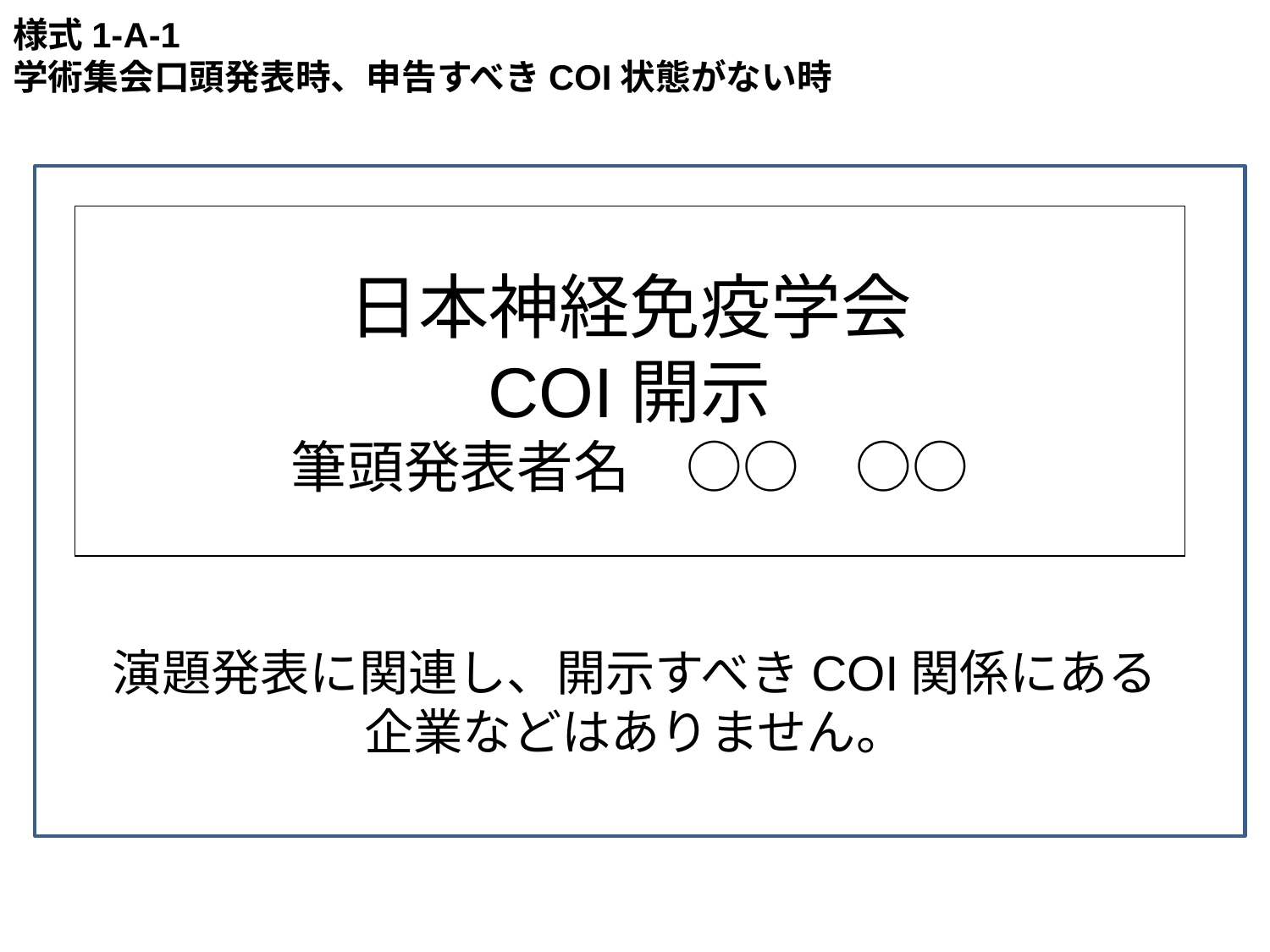

様式1-A-1
学術集会口頭発表時、申告すべきCOI状態がない時

日本神経免疫学会
COI開示
筆頭発表者名　○○　○○
演題発表に関連し、開示すべきCOI関係にある
企業などはありません。